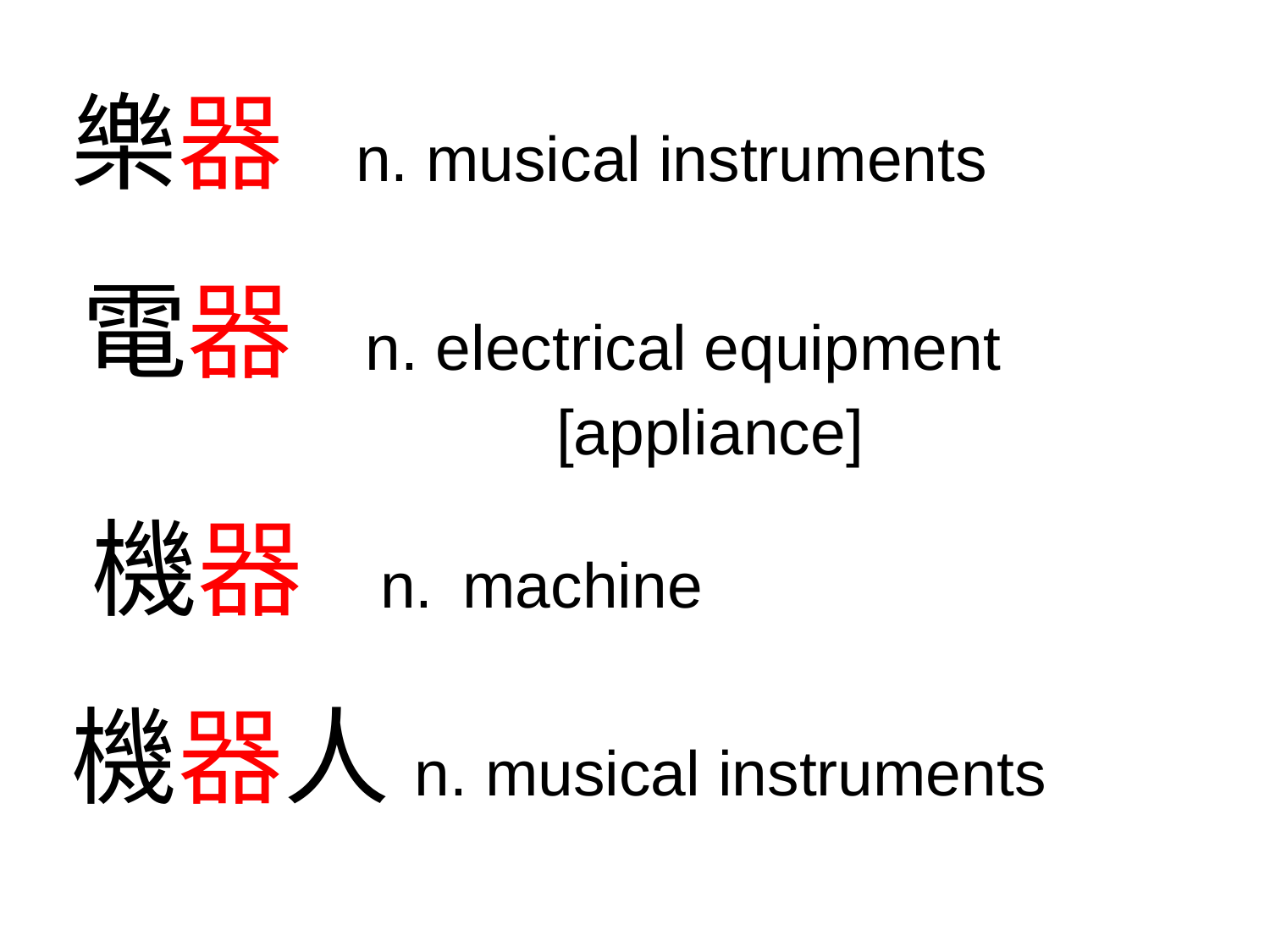

樂器    n. musical instruments
電器    n. electrical equipment
                           [appliance]
機器   n. machine
機器人n. musical instruments